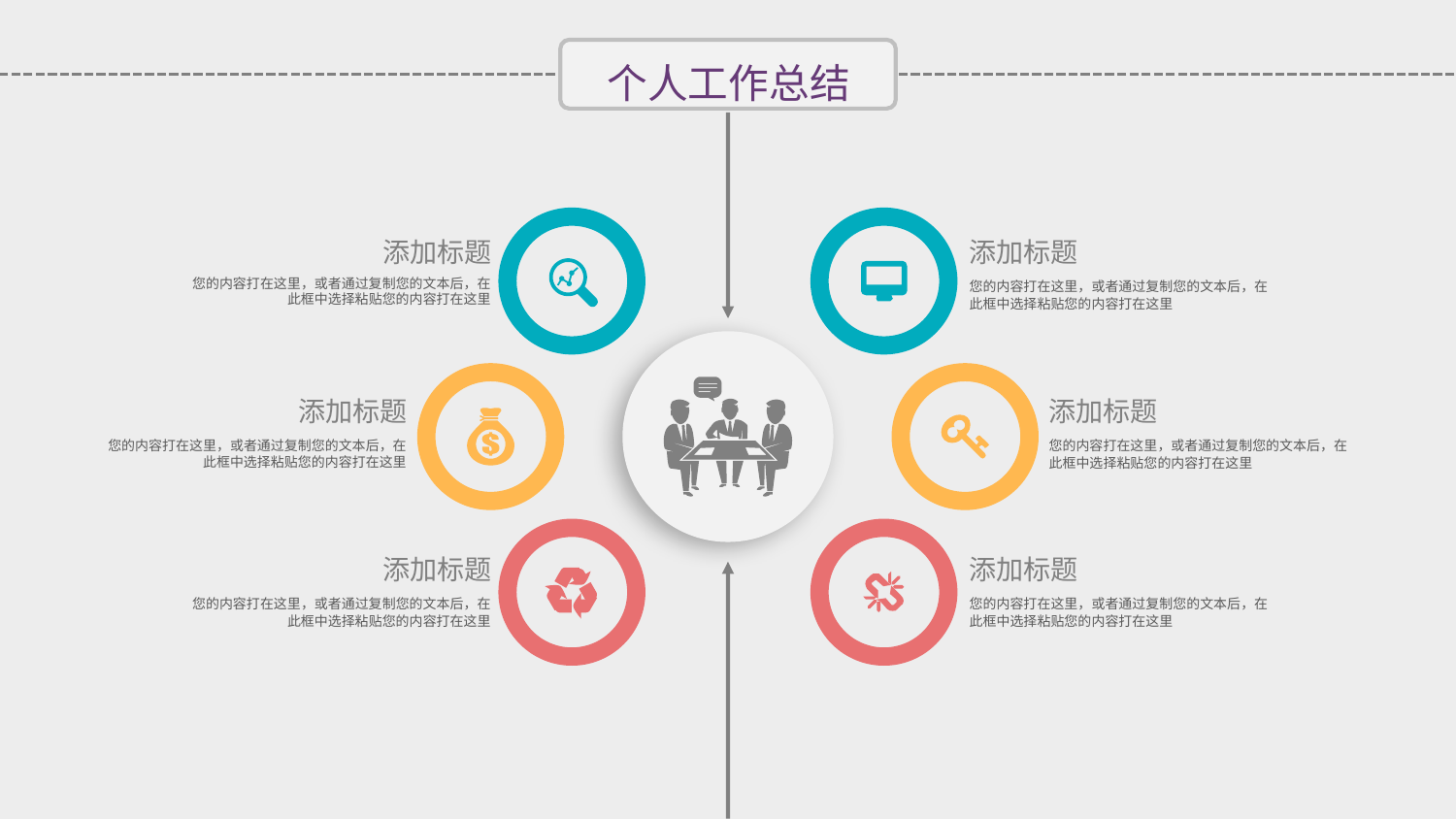

个人工作总结

添加标题
您的内容打在这里，或者通过复制您的文本后，在此框中选择粘贴您的内容打在这里
添加标题
您的内容打在这里，或者通过复制您的文本后，在此框中选择粘贴您的内容打在这里

添加标题
您的内容打在这里，或者通过复制您的文本后，在此框中选择粘贴您的内容打在这里
添加标题
您的内容打在这里，或者通过复制您的文本后，在此框中选择粘贴您的内容打在这里

添加标题
您的内容打在这里，或者通过复制您的文本后，在此框中选择粘贴您的内容打在这里
添加标题
您的内容打在这里，或者通过复制您的文本后，在此框中选择粘贴您的内容打在这里